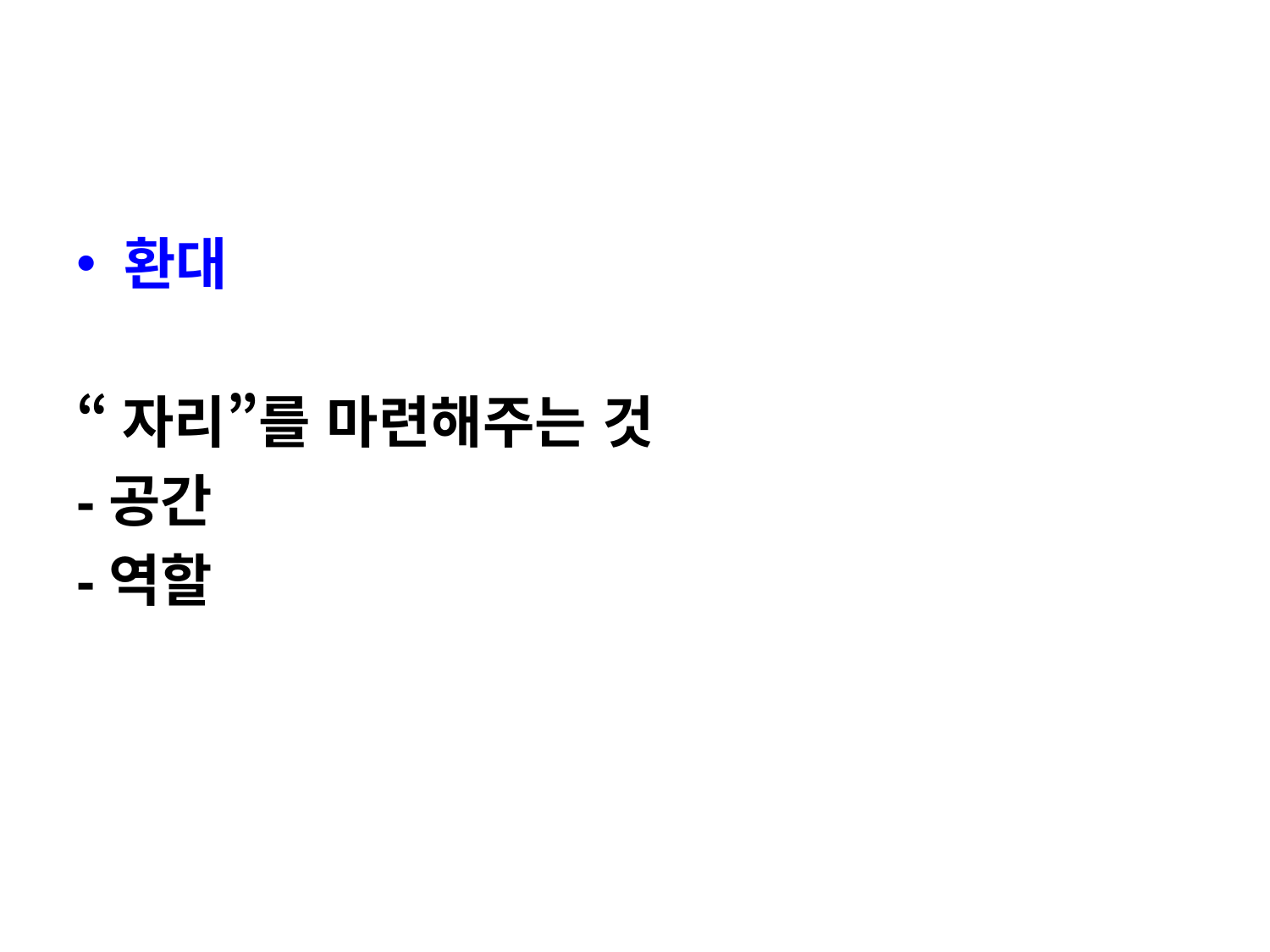

#
환대

“자리”를 마련해주는 것
-공간
-역할